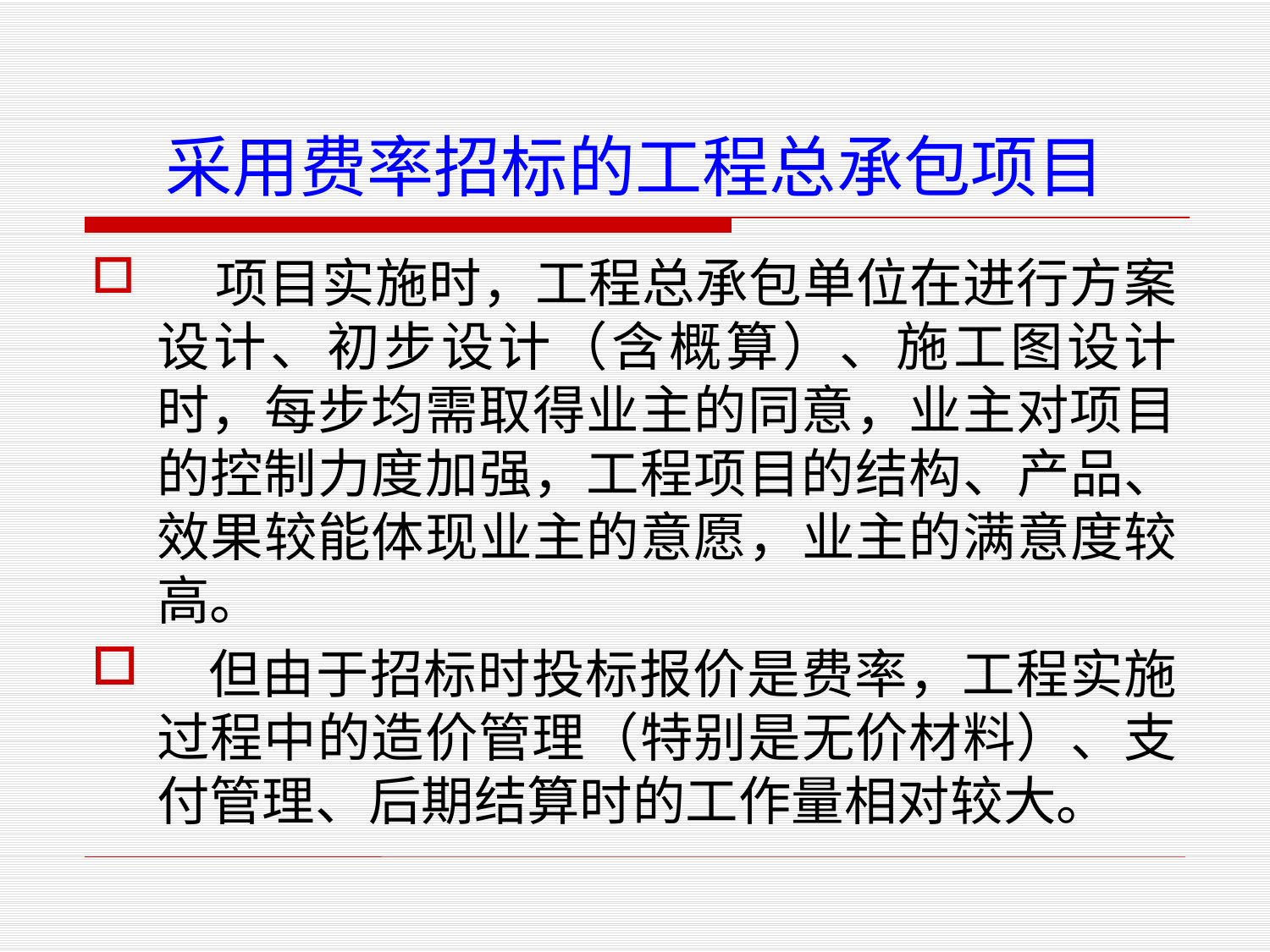

# 采用费率招标的工程总承包项目
    项目实施时，工程总承包单位在进行方案设计、初步设计（含概算）、施工图设计时，每步均需取得业主的同意，业主对项目的控制力度加强，工程项目的结构、产品、效果较能体现业主的意愿，业主的满意度较高。
   但由于招标时投标报价是费率，工程实施过程中的造价管理（特别是无价材料）、支付管理、后期结算时的工作量相对较大。